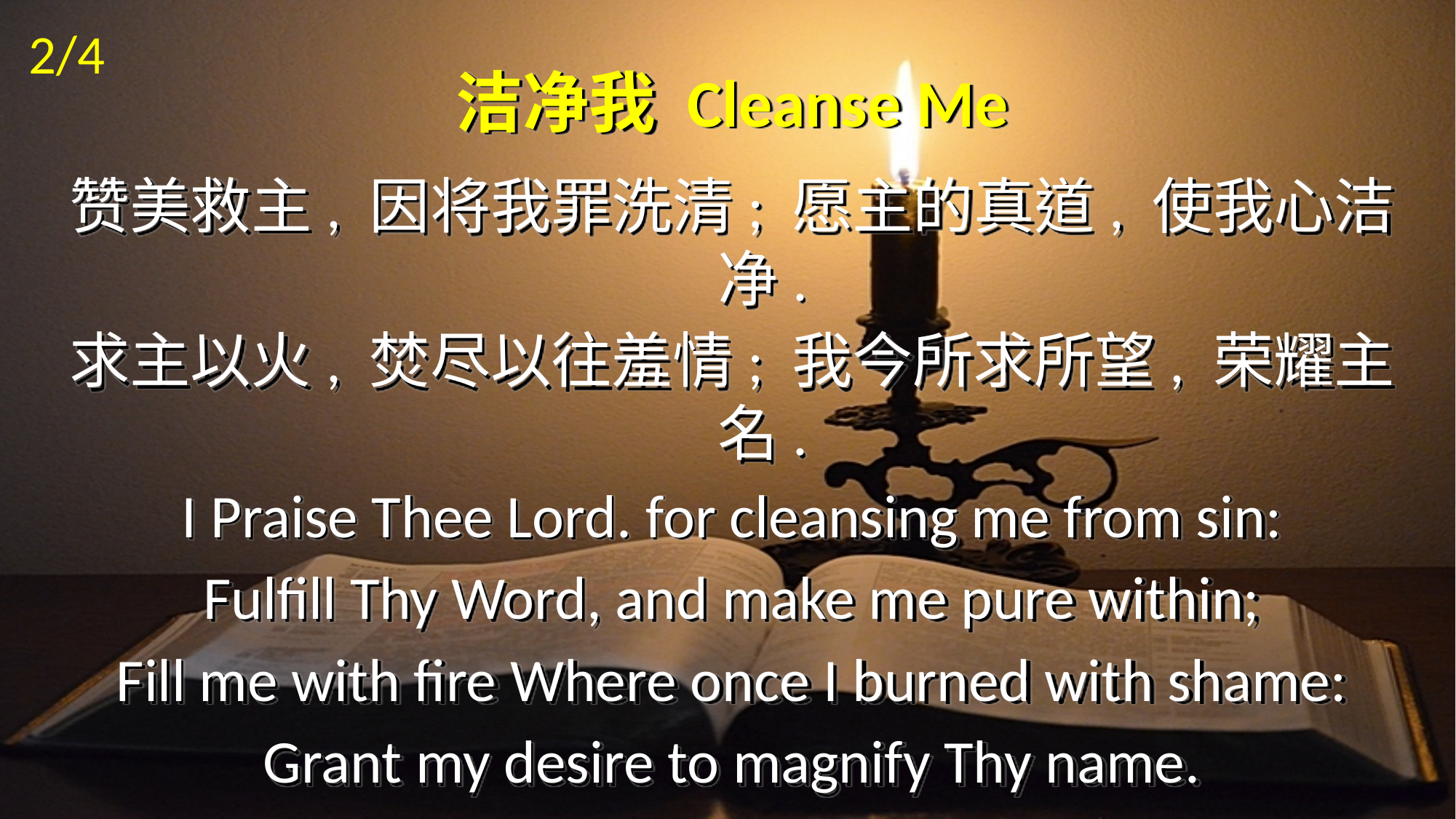

2/4
洁净我 Cleanse Me
赞美救主, 因将我罪洗清; 愿主的真道, 使我心洁净.
求主以火, 焚尽以往羞情; 我今所求所望, 荣耀主名.
I Praise Thee Lord. for cleansing me from sin:
Fulfill Thy Word, and make me pure within;
Fill me with fire Where once I burned with shame:
Grant my desire to magnify Thy name.